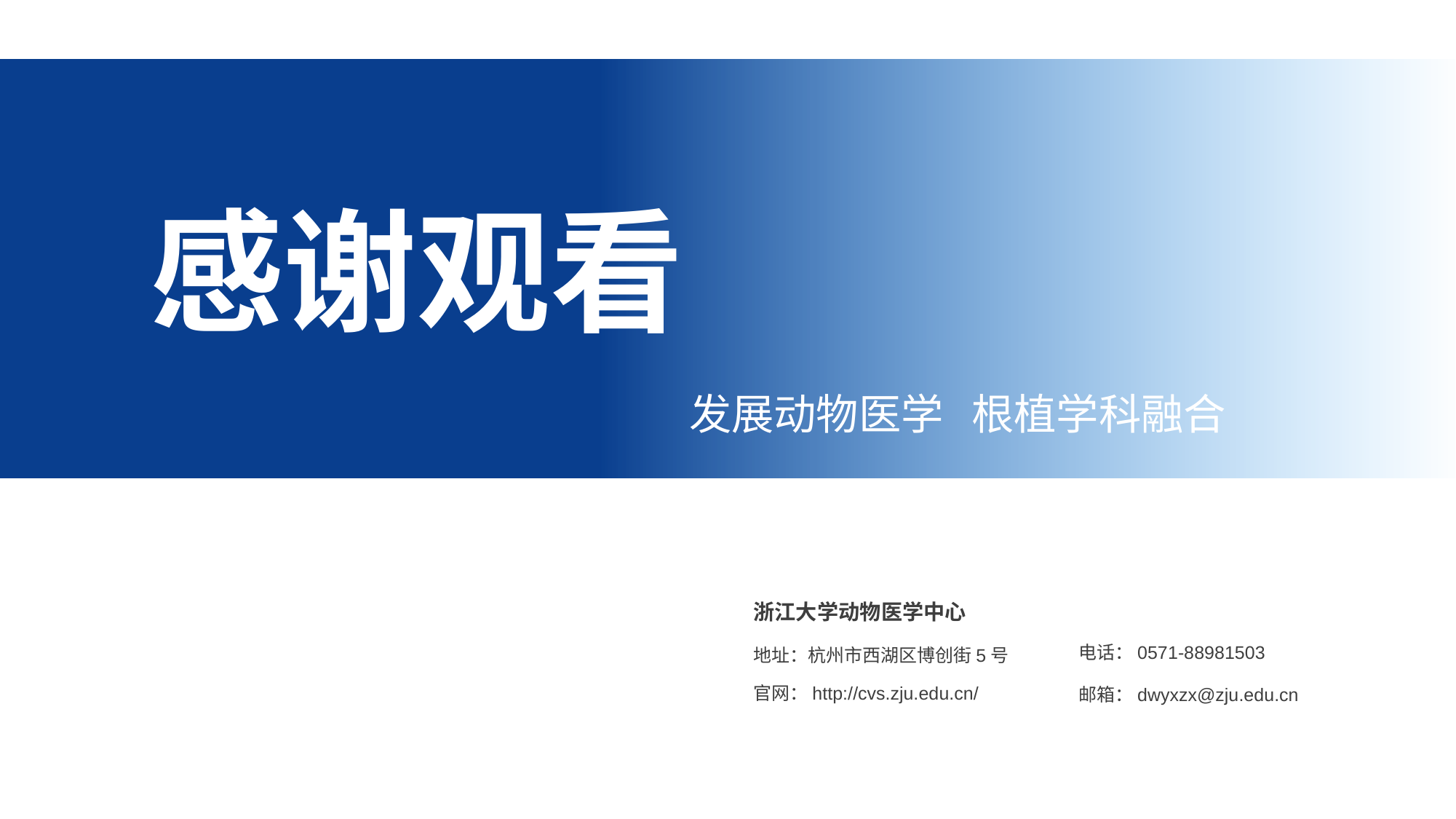

感谢观看
发展动物医学   根植学科融合
浙江大学动物医学中心
地址：杭州市西湖区博创街5号
官网：http://cvs.zju.edu.cn/
电话：0571-88981503
邮箱：dwyxzx@zju.edu.cn